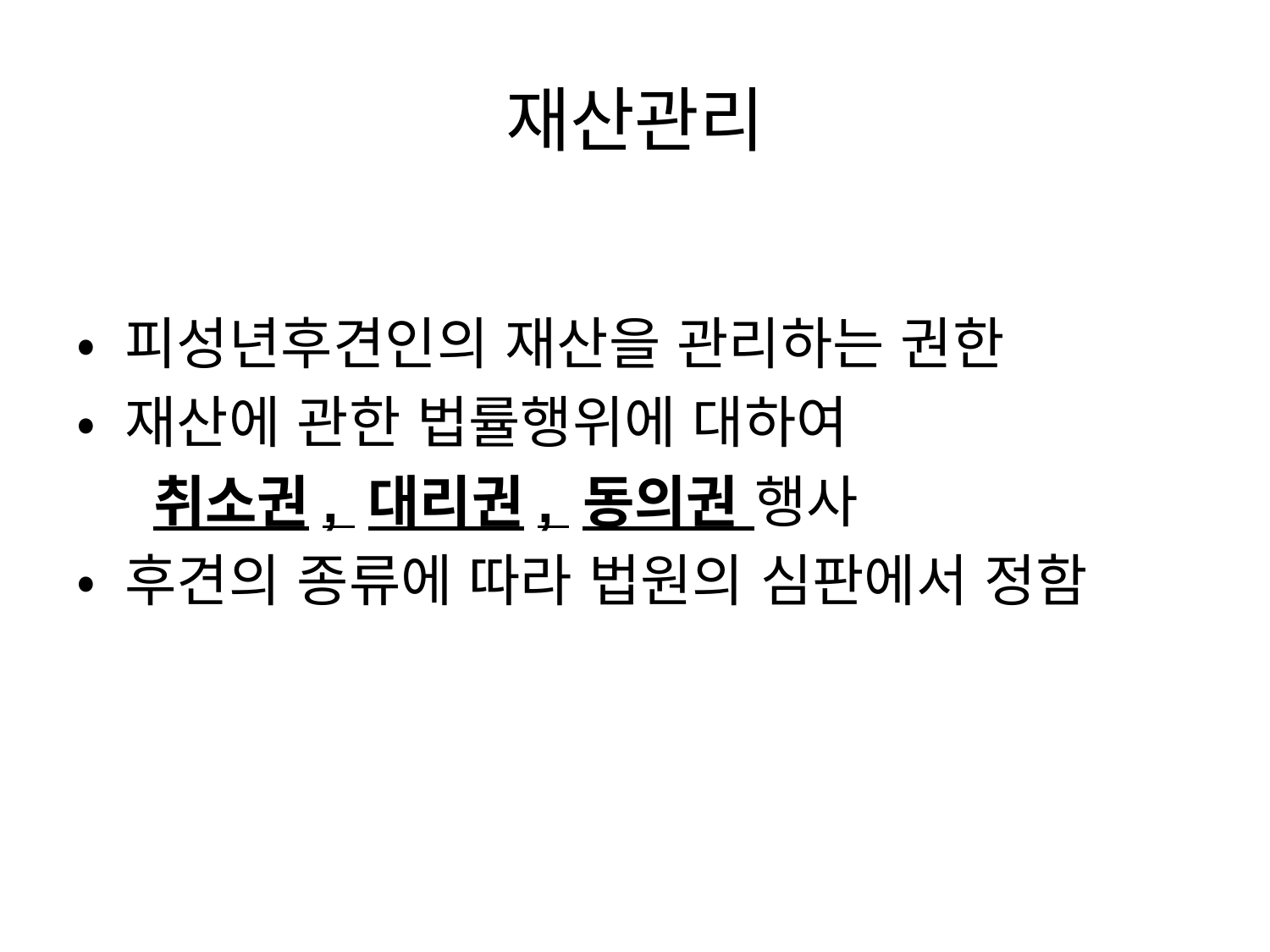

# 재산관리

• 피성년후견인의 재산을 관리하는 권한
• 재산에 관한 법률행위에 대하여
    취소권, 대리권, 동의권 행사
• 후견의 종류에 따라 법원의 심판에서 정함